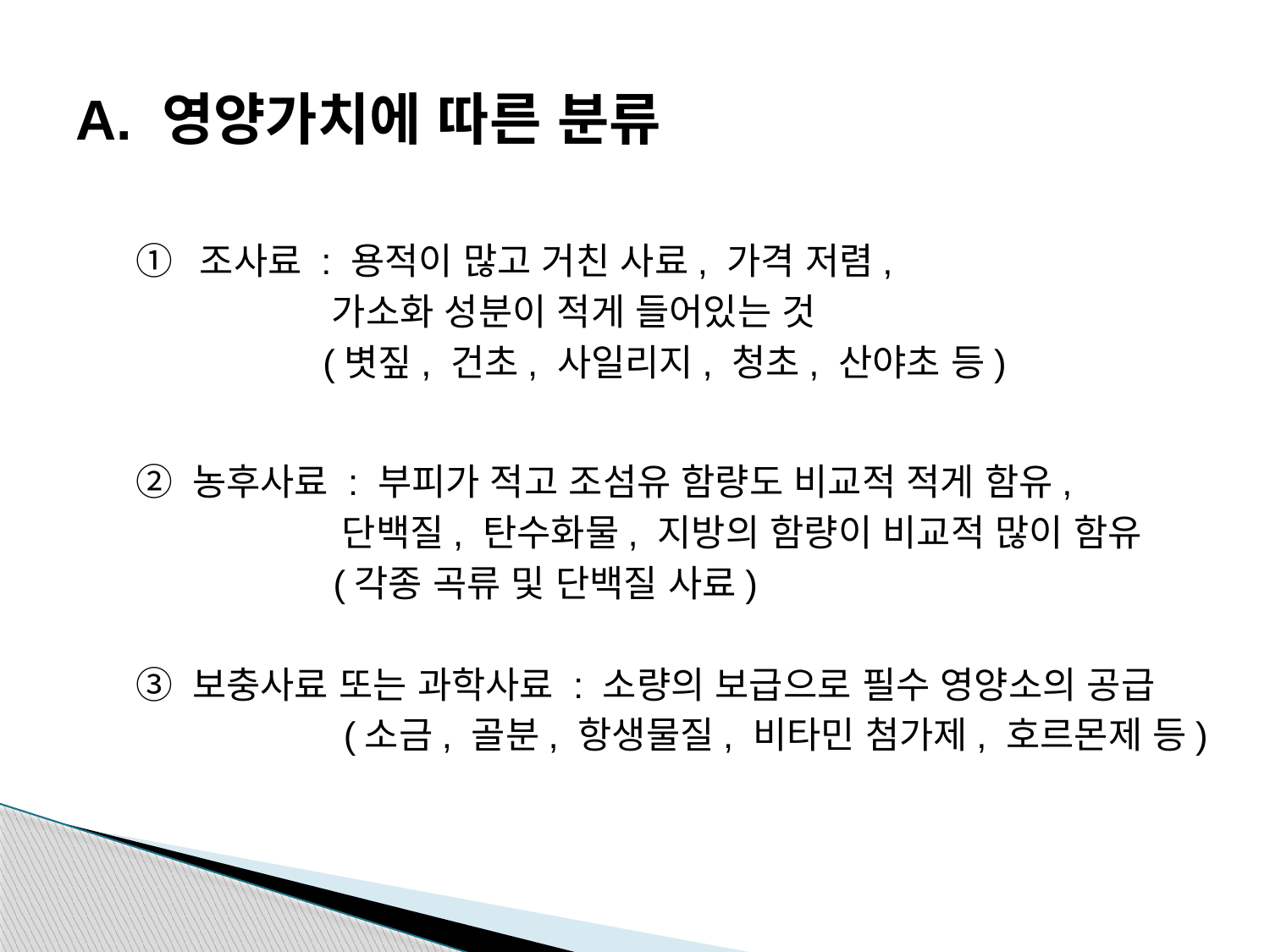

# A. 영양가치에 따른 분류

조사료 : 용적이 많고 거친 사료, 가격 저렴,
                  가소화 성분이 적게 들어있는 것
                  (볏짚, 건초, 사일리지, 청초, 산야초 등)

② 농후사료 : 부피가 적고 조섬유 함량도 비교적 적게 함유,
                   단백질, 탄수화물, 지방의 함량이 비교적 많이 함유
                   (각종 곡류 및 단백질 사료)

③ 보충사료 또는 과학사료 : 소량의 보급으로 필수 영양소의 공급
                    (소금, 골분, 항생물질, 비타민 첨가제, 호르몬제 등)